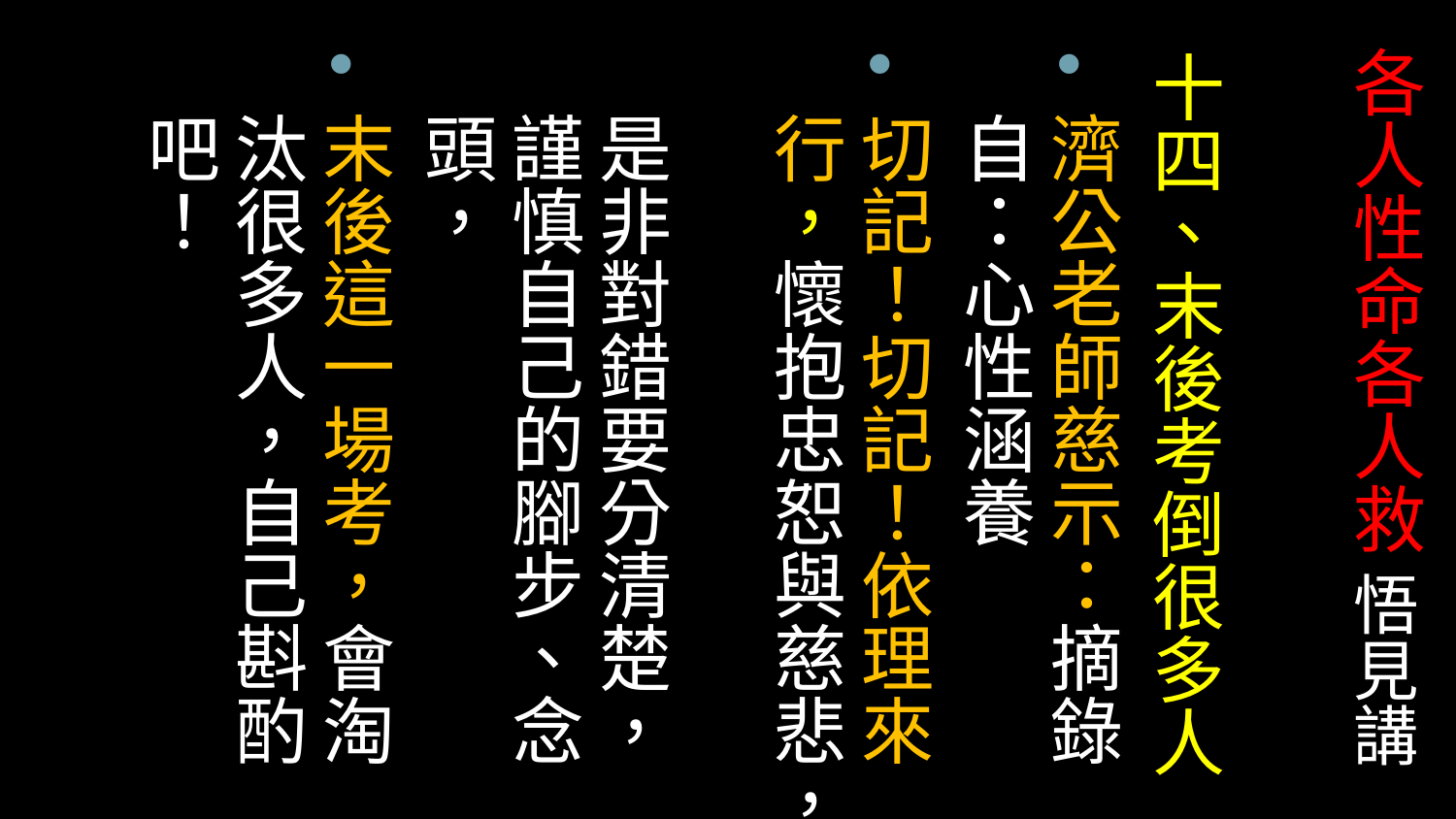

# 各人性命各人救 悟見講
十四、末後考倒很多人
濟公老師慈示：摘錄自：心性涵養
切記！切記！依理來行，懷抱忠恕與慈悲，
是非對錯要分清楚，謹慎自己的腳步、念頭，
末後這一場考，會淘汰很多人，自己斟酌吧！